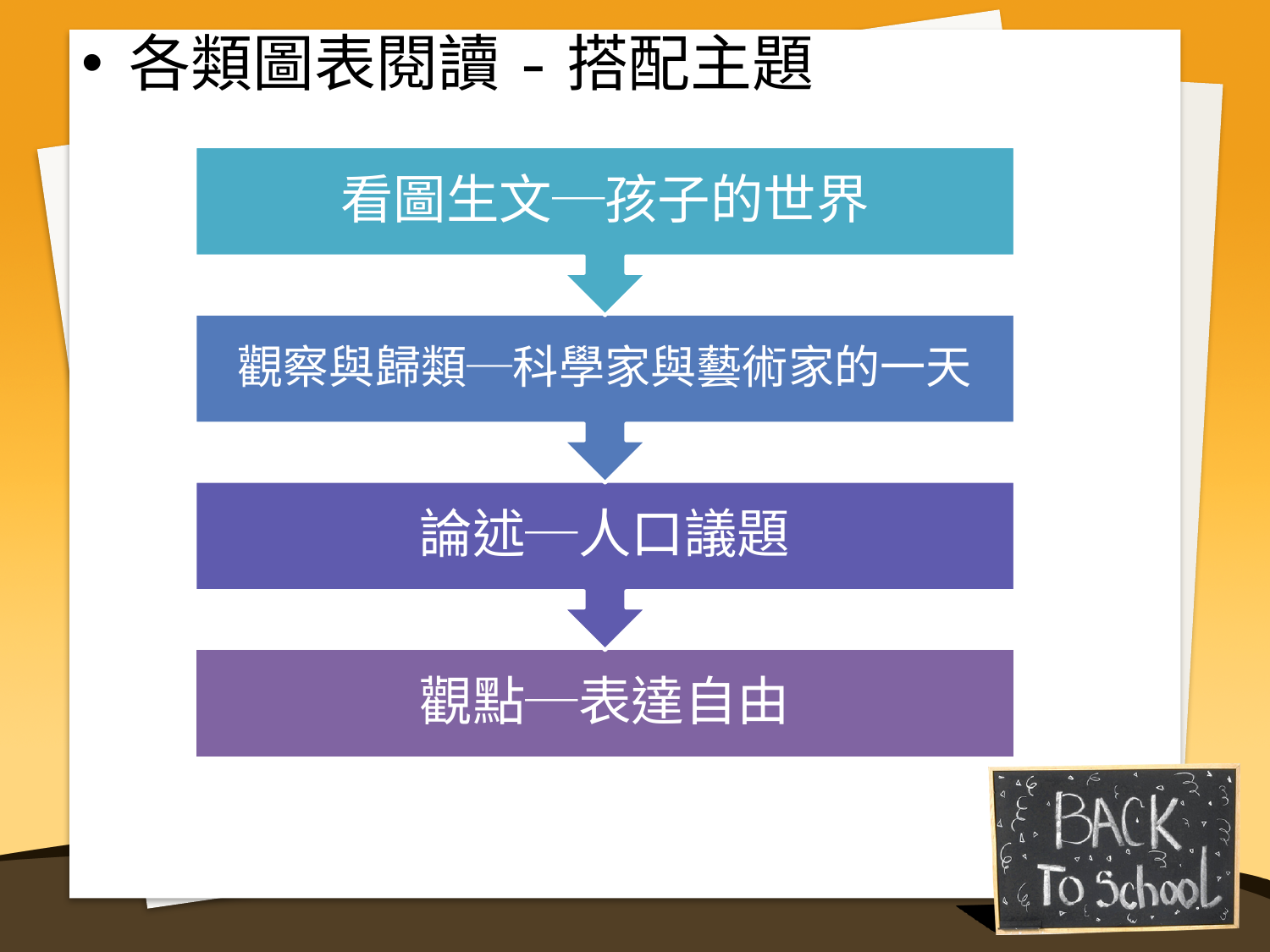

各類圖表閱讀-搭配主題
觀點─表達自由
論述─人口議題
觀察與歸類─科學家與藝術家的一天
看圖生文─孩子的世界